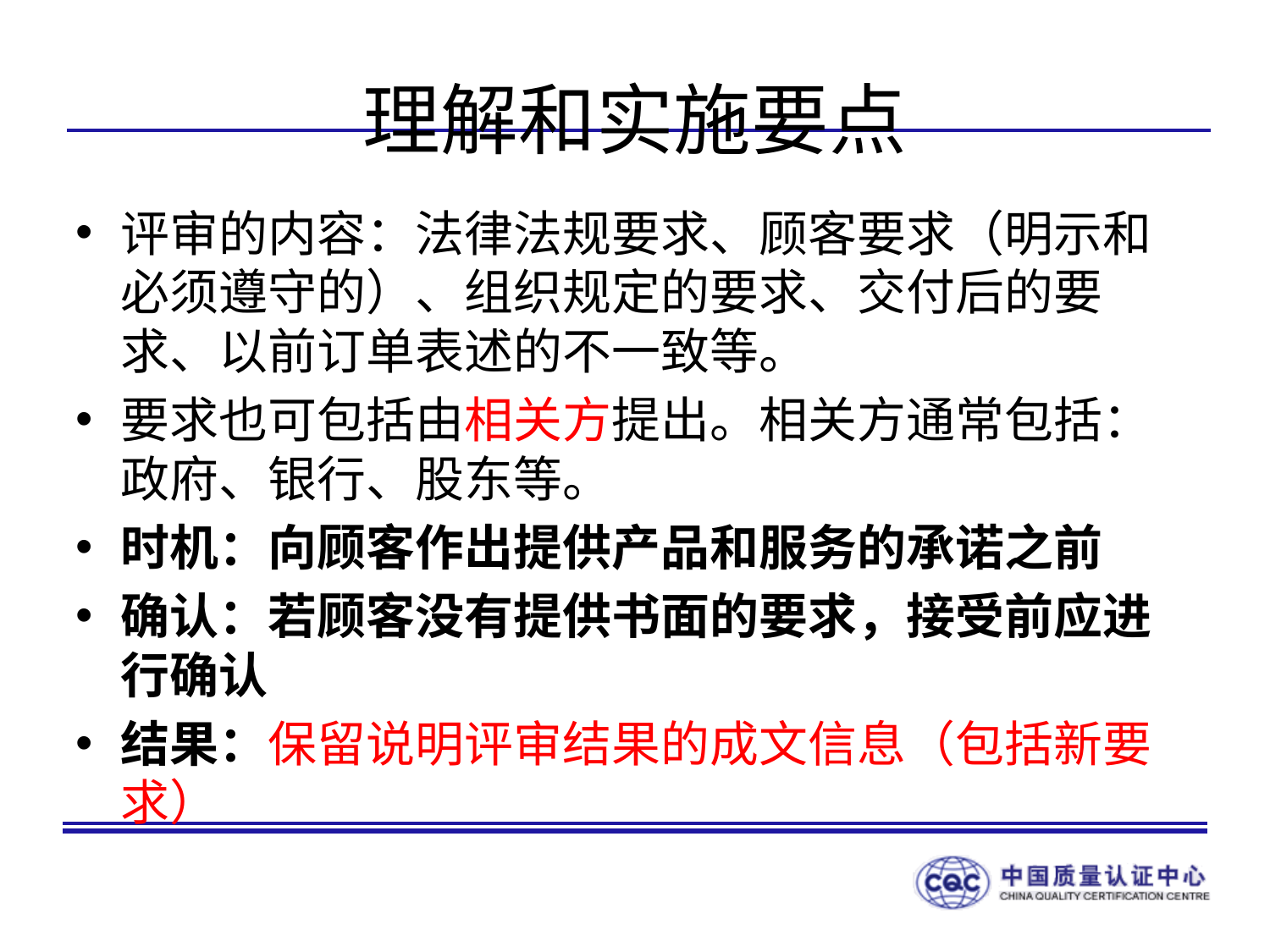

# 理解和实施要点
评审的内容：法律法规要求、顾客要求（明示和必须遵守的）、组织规定的要求、交付后的要求、以前订单表述的不一致等。
要求也可包括由相关方提出。相关方通常包括：政府、银行、股东等。
时机：向顾客作出提供产品和服务的承诺之前
确认：若顾客没有提供书面的要求，接受前应进行确认
结果：保留说明评审结果的成文信息（包括新要求）

173